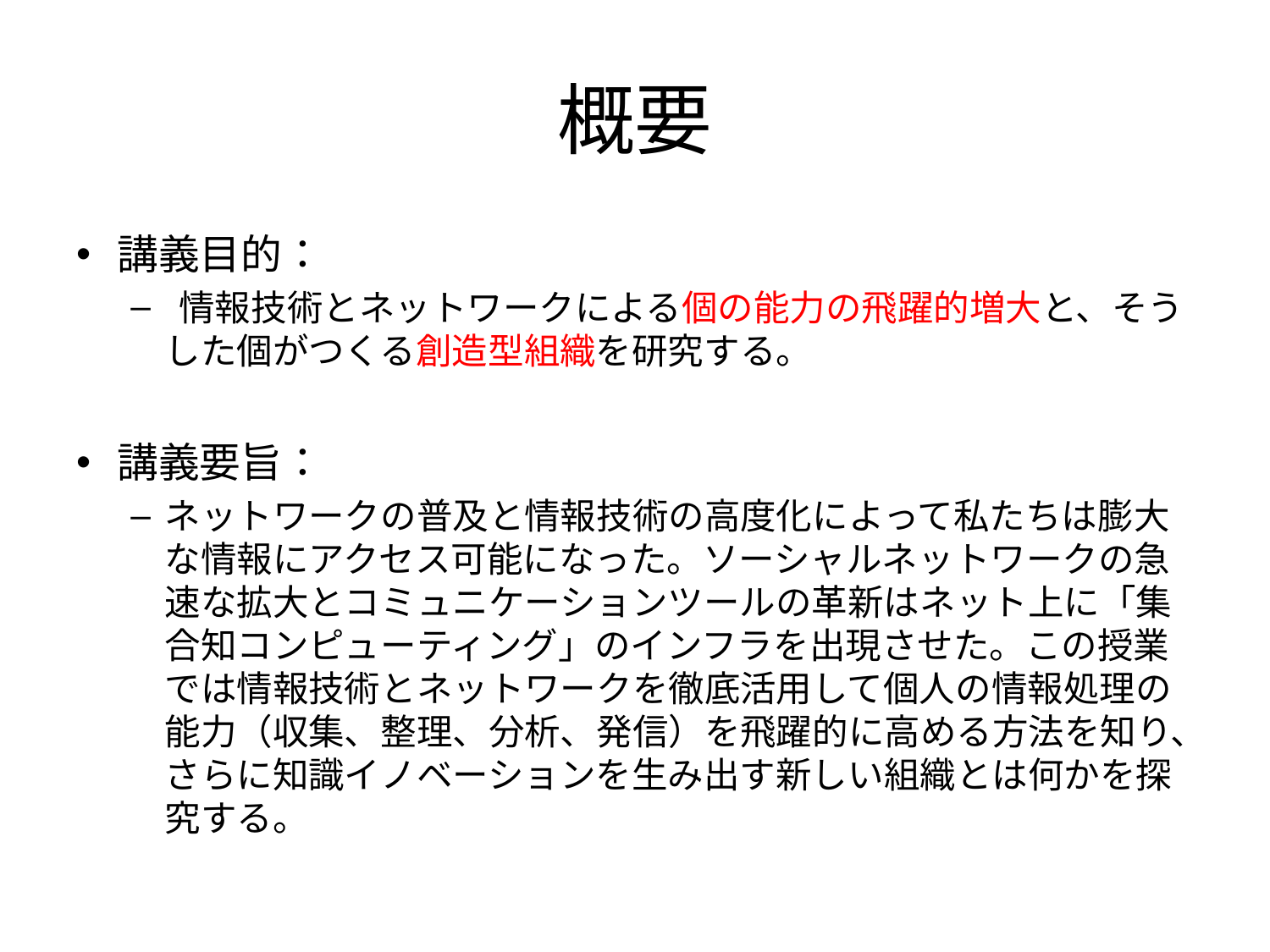

# 概要
講義目的：
 情報技術とネットワークによる個の能力の飛躍的増大と、そうした個がつくる創造型組織を研究する。

講義要旨：
ネットワークの普及と情報技術の高度化によって私たちは膨大な情報にアクセス可能になった。ソーシャルネットワークの急速な拡大とコミュニケーションツールの革新はネット上に「集合知コンピューティング」のインフラを出現させた。この授業では情報技術とネットワークを徹底活用して個人の情報処理の能力（収集、整理、分析、発信）を飛躍的に高める方法を知り、さらに知識イノベーションを生み出す新しい組織とは何かを探究する。